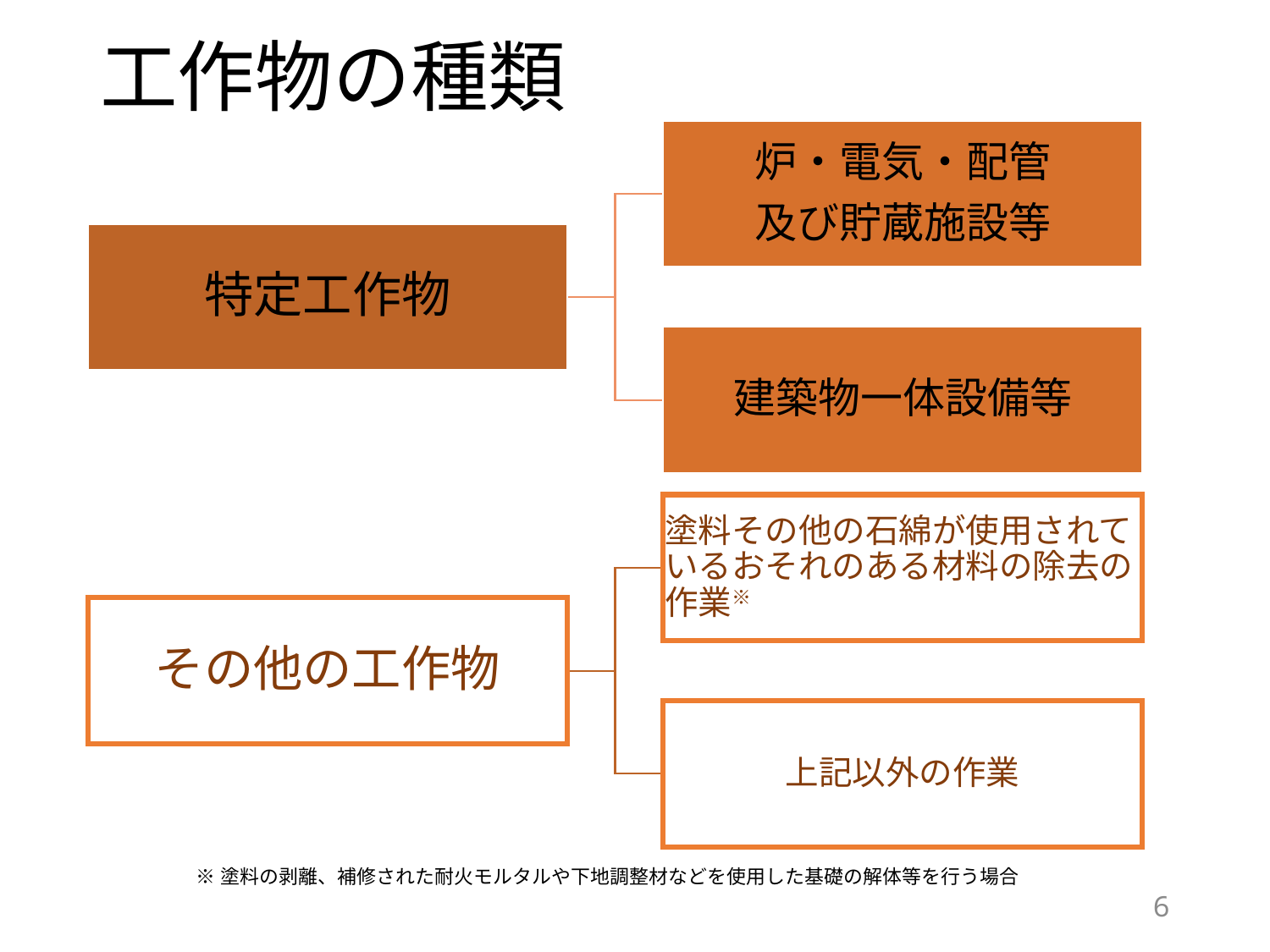

# 工作物の種類
特定工作物
炉・電気・配管
及び貯蔵施設等
建築物一体設備等
その他の工作物
塗料その他の石綿が使用されているおそれのある材料の除去の作業※
上記以外の作業
※塗料の剥離、補修された耐火モルタルや下地調整材などを使用した基礎の解体等を行う場合
6